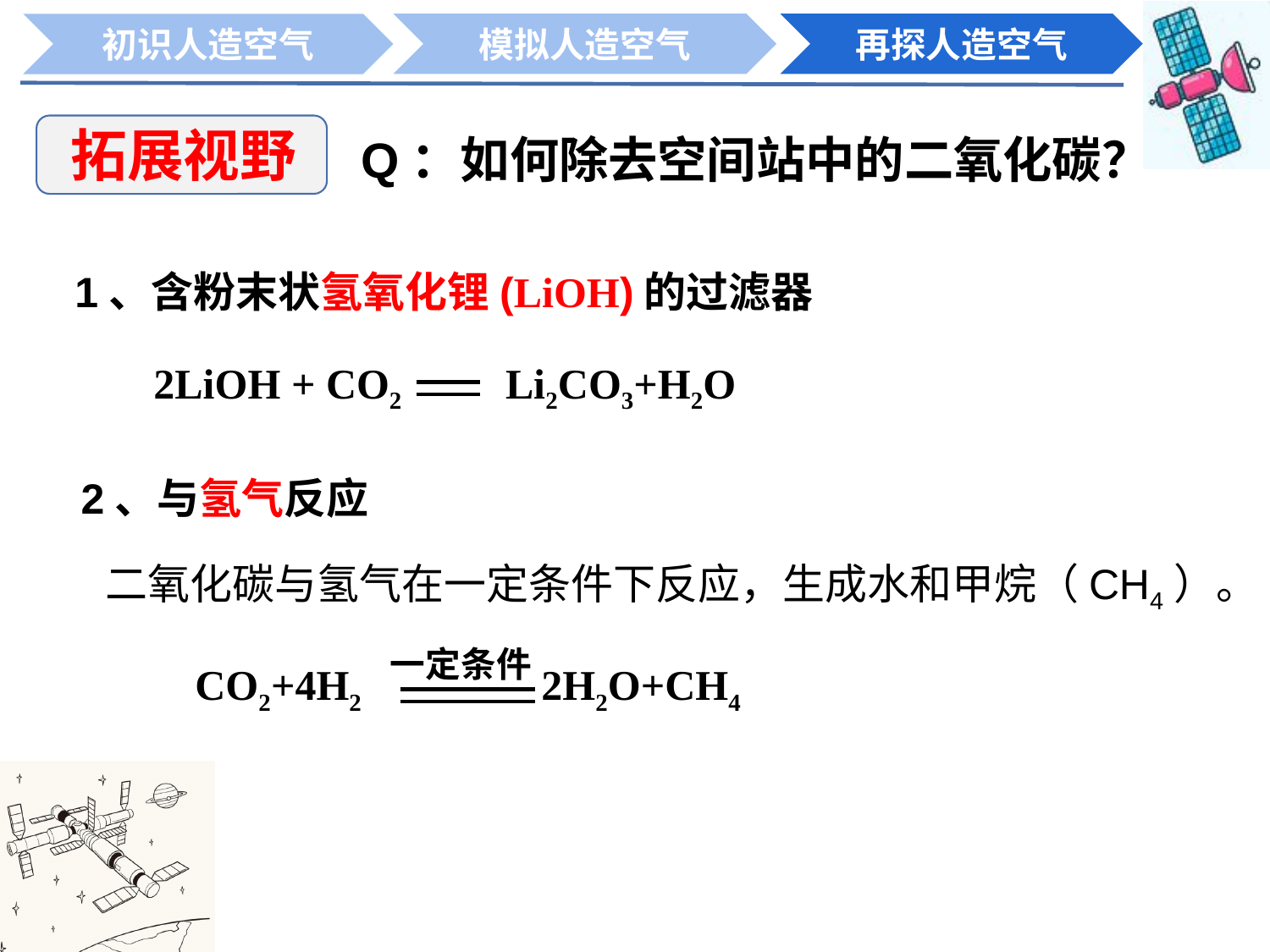

再探人造空气
模拟人造空气
初识人造空气
拓展视野

Q：如何除去空间站中的二氧化碳？
1、含粉末状氢氧化锂(LiOH)的过滤器
2LiOH + CO2              Li2CO3+H2O
2、与氢气反应
二氧化碳与氢气在一定条件下反应，生成水和甲烷（CH4）。
一定条件
CO2+4H2                 2H2O+CH4